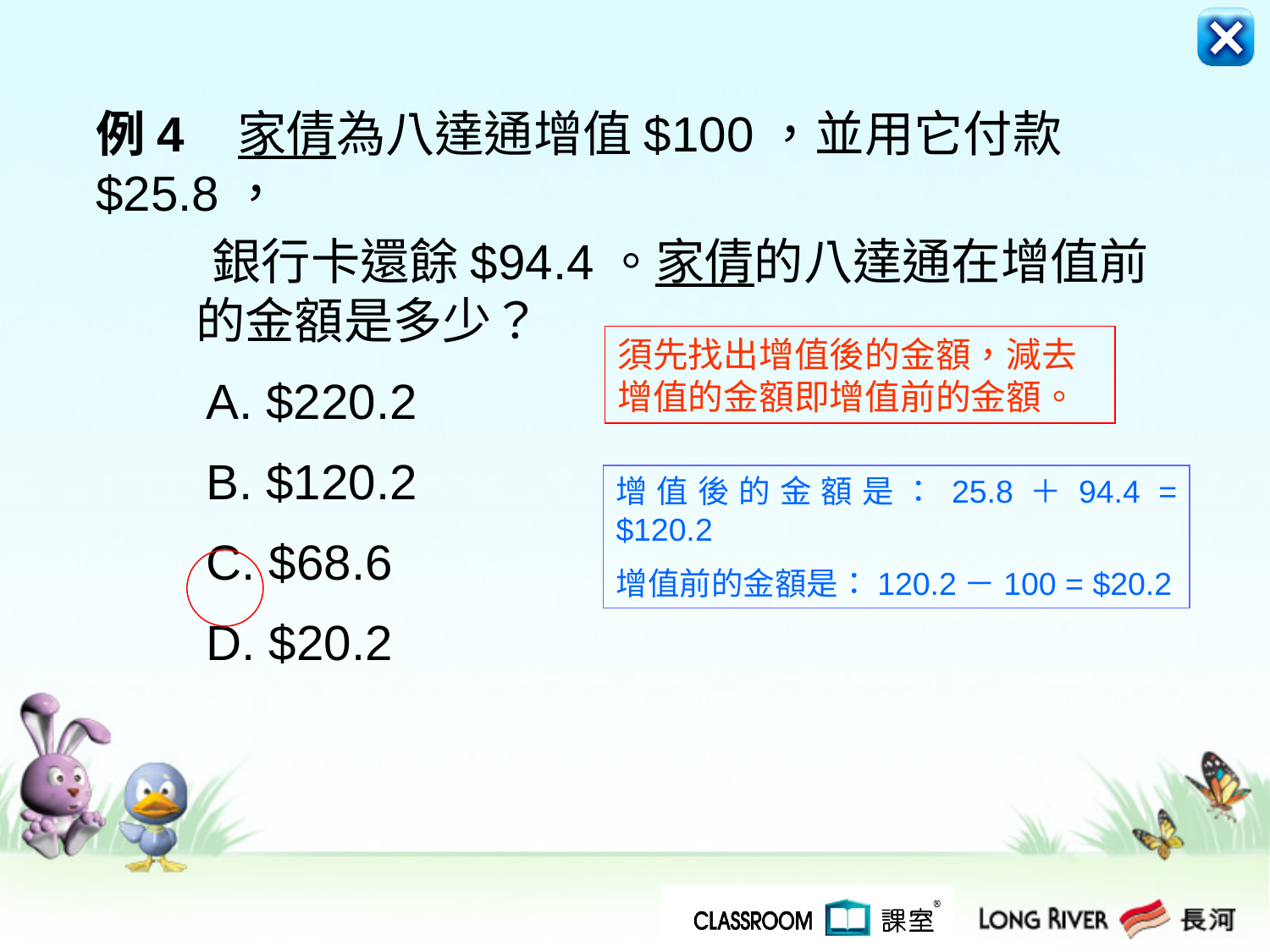

例4   家倩為八達通增值$100，並用它付款$25.8，
   　  銀行卡還餘$94.4。家倩的八達通在增值前
        的金額是多少？
        A. $220.2
        B. $120.2
        C. $68.6
        D. $20.2
須先找出增值後的金額，減去
增值的金額即增值前的金額。
增值後的金額是：25.8＋94.4 = $120.2
增值前的金額是：120.2－100 = $20.2